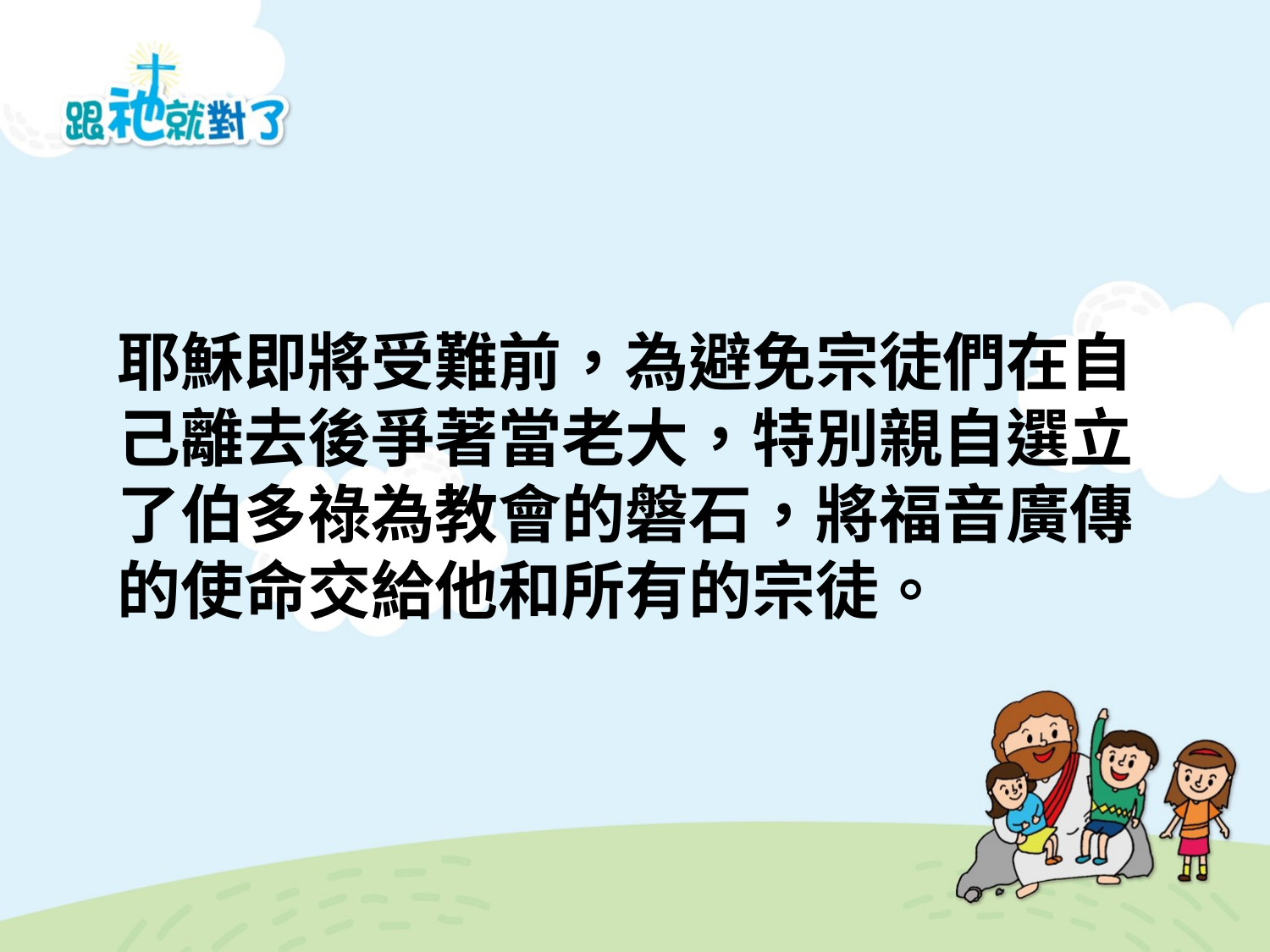

耶穌即將受難前，為避免宗徒們在自己離去後爭著當老大，特別親自選立了伯多祿為教會的磐石，將福音廣傳的使命交給他和所有的宗徒。